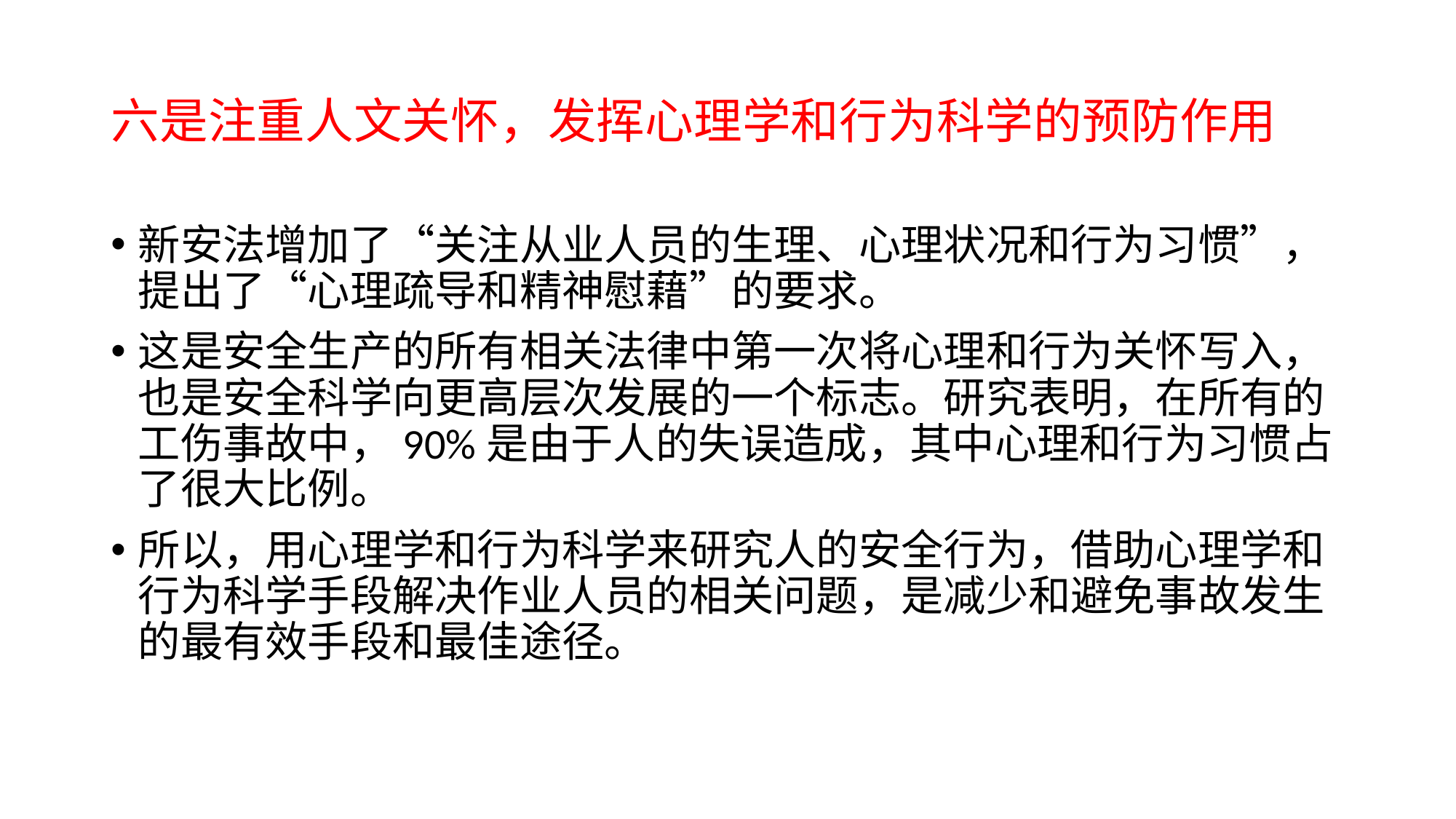

# 六是注重人文关怀，发挥心理学和行为科学的预防作用
新安法增加了“关注从业人员的生理、心理状况和行为习惯”，提出了“心理疏导和精神慰藉”的要求。
这是安全生产的所有相关法律中第一次将心理和行为关怀写入，也是安全科学向更高层次发展的一个标志。研究表明，在所有的工伤事故中，90%是由于人的失误造成，其中心理和行为习惯占了很大比例。
所以，用心理学和行为科学来研究人的安全行为，借助心理学和行为科学手段解决作业人员的相关问题，是减少和避免事故发生的最有效手段和最佳途径。
119